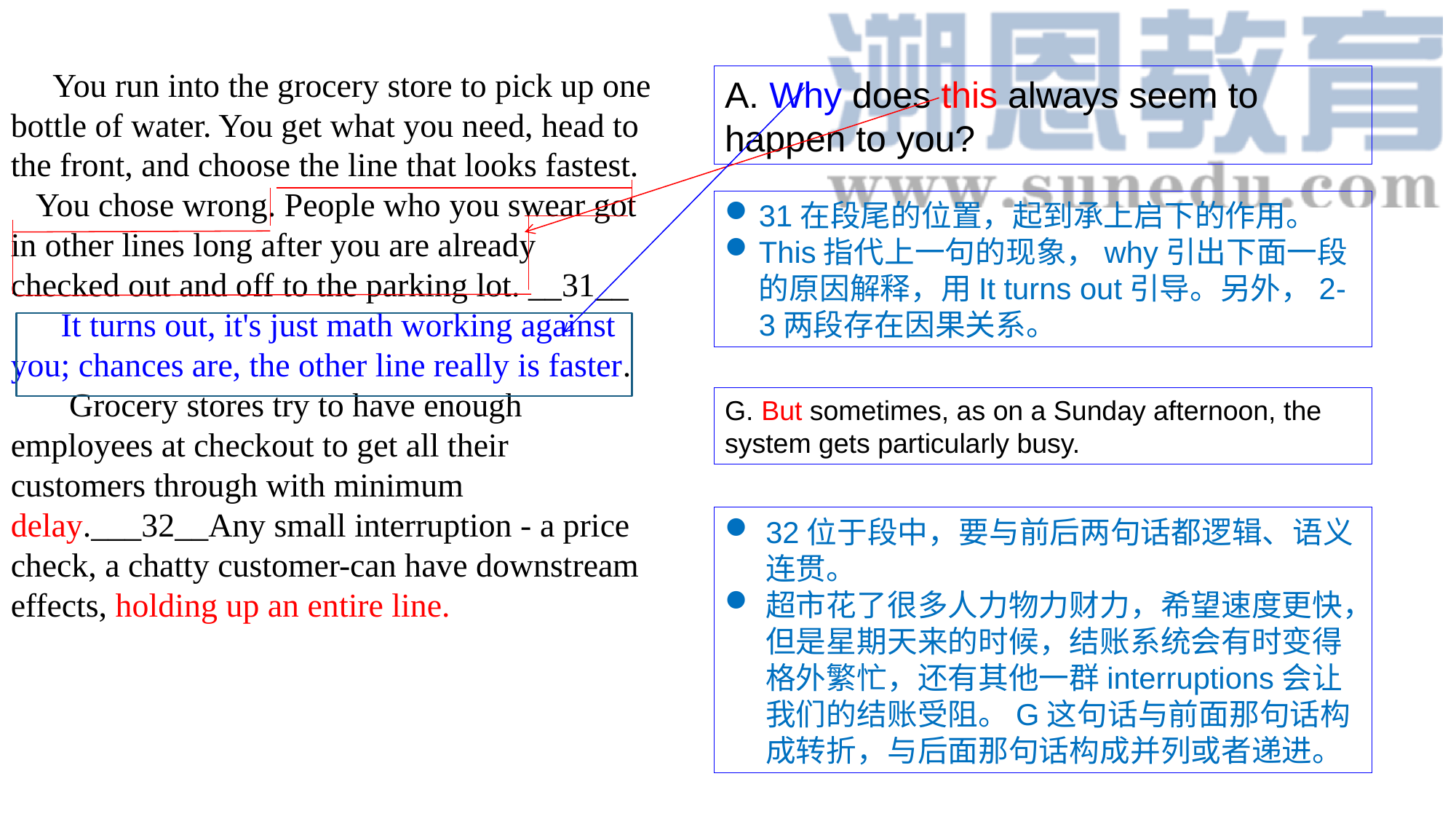

You run into the grocery store to pick up one bottle of water. You get what you need, head to the front, and choose the line that looks fastest.
   You chose wrong. People who you swear got in other lines long after you are already checked out and off to the parking lot. __31__
      It turns out, it's just math working against you; chances are, the other line really is faster.
       Grocery stores try to have enough employees at checkout to get all their customers through with minimum delay.___32__Any small interruption - a price check, a chatty customer-can have downstream effects, holding up an entire line.

A. Why does this always seem to happen to you?
31在段尾的位置，起到承上启下的作用。
This指代上一句的现象，why引出下面一段的原因解释，用It turns out引导。另外，2-3两段存在因果关系。

G. But sometimes, as on a Sunday afternoon, the system gets particularly busy.
32位于段中，要与前后两句话都逻辑、语义连贯。
超市花了很多人力物力财力，希望速度更快，但是星期天来的时候，结账系统会有时变得格外繁忙，还有其他一群interruptions会让我们的结账受阻。G这句话与前面那句话构成转折，与后面那句话构成并列或者递进。